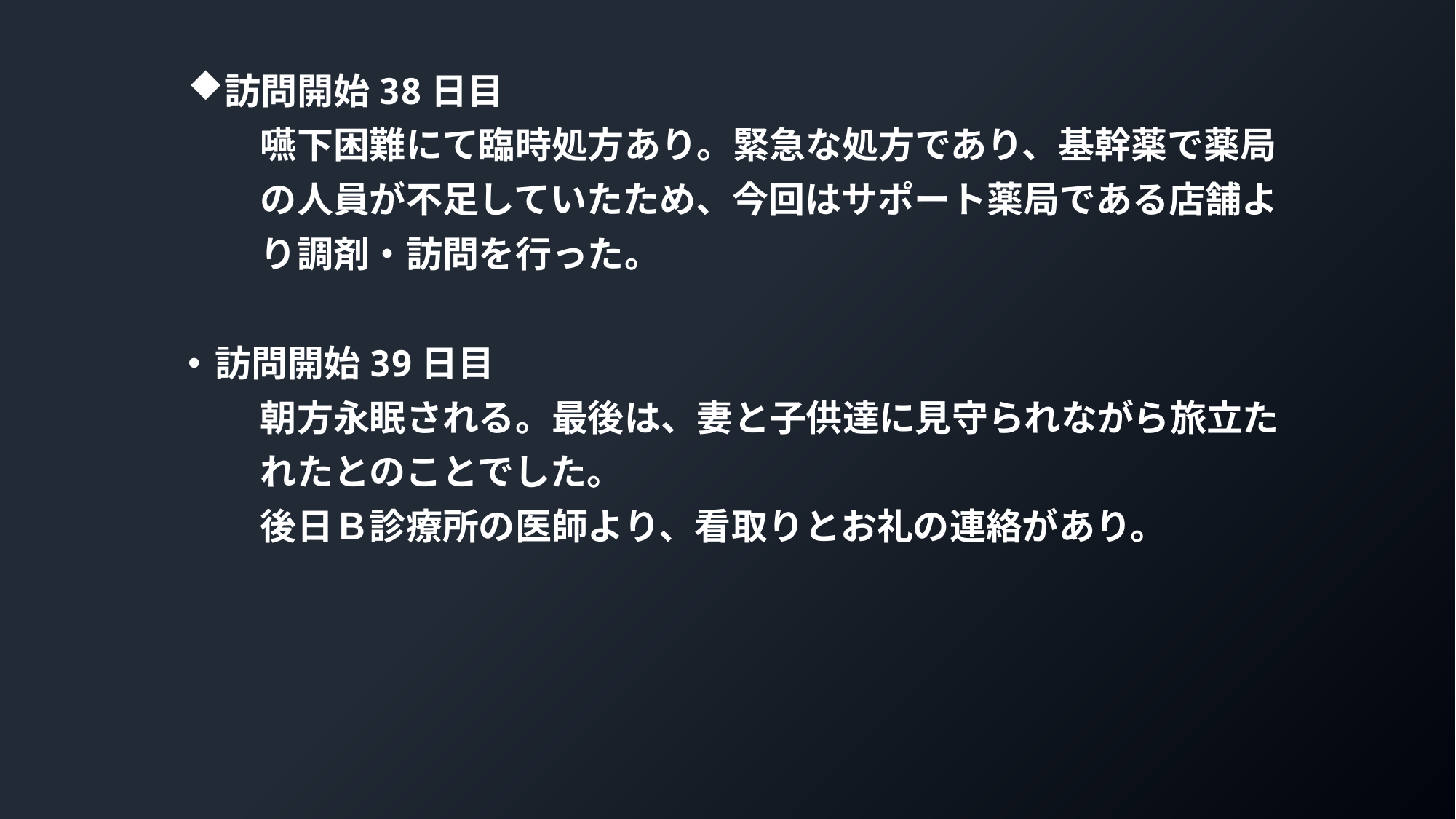

訪問開始38日目
　　嚥下困難にて臨時処方あり。緊急な処方であり、基幹薬で薬局
　　の人員が不足していたため、今回はサポート薬局である店舗よ
　　り調剤・訪問を行った。

訪問開始39日目
　　朝方永眠される。最後は、妻と子供達に見守られながら旅立た
　　れたとのことでした。
　　後日Ｂ診療所の医師より、看取りとお礼の連絡があり。